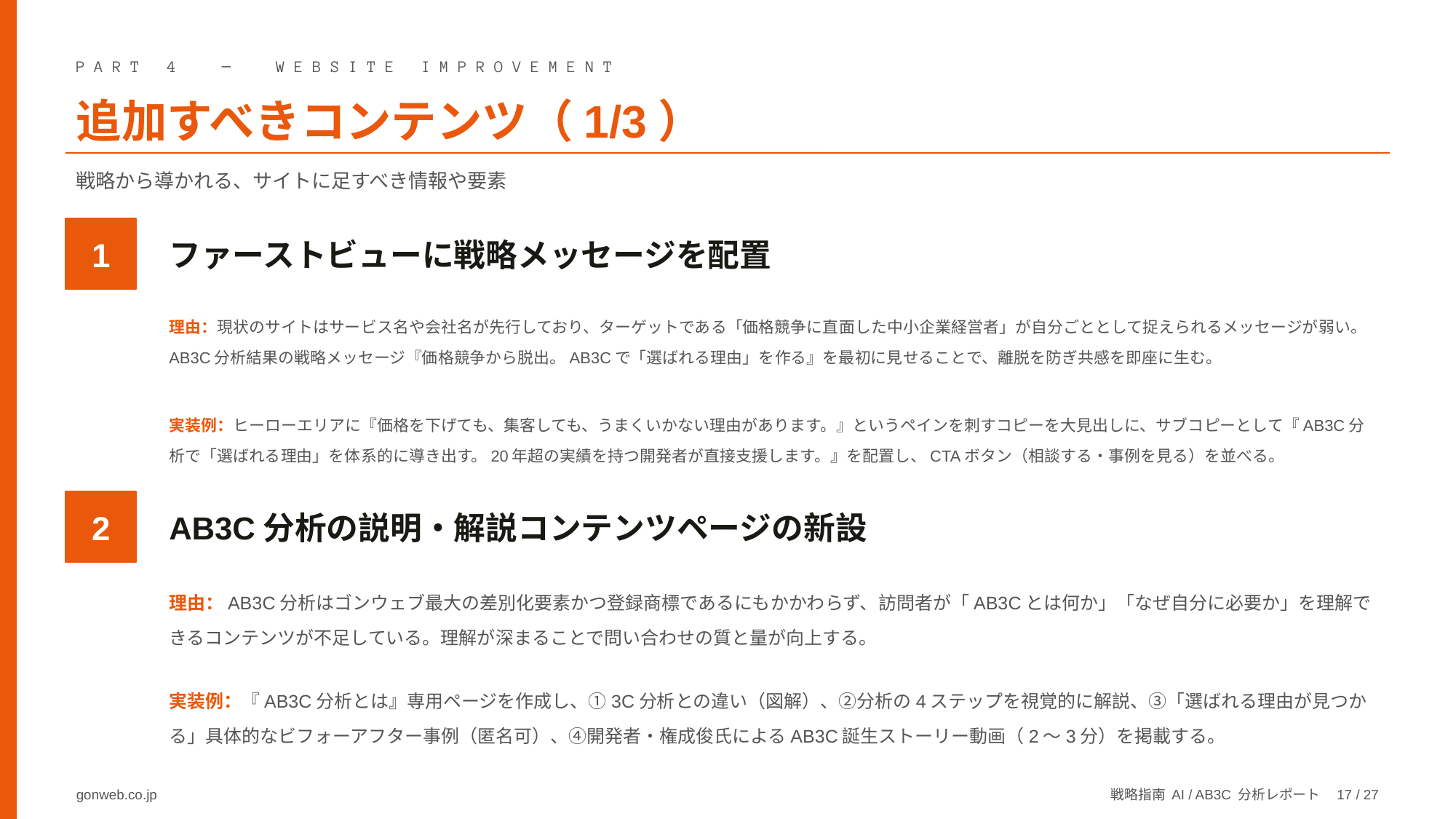

PART 4  ─  WEBSITE IMPROVEMENT
追加すべきコンテンツ（1/3）

戦略から導かれる、サイトに足すべき情報や要素
ファーストビューに戦略メッセージを配置

1
理由：現状のサイトはサービス名や会社名が先行しており、ターゲットである「価格競争に直面した中小企業経営者」が自分ごととして捉えられるメッセージが弱い。AB3C分析結果の戦略メッセージ『価格競争から脱出。AB3Cで「選ばれる理由」を作る』を最初に見せることで、離脱を防ぎ共感を即座に生む。
実装例：ヒーローエリアに『価格を下げても、集客しても、うまくいかない理由があります。』というペインを刺すコピーを大見出しに、サブコピーとして『AB3C分析で「選ばれる理由」を体系的に導き出す。20年超の実績を持つ開発者が直接支援します。』を配置し、CTAボタン（相談する・事例を見る）を並べる。
AB3C分析の説明・解説コンテンツページの新設

2
理由：AB3C分析はゴンウェブ最大の差別化要素かつ登録商標であるにもかかわらず、訪問者が「AB3Cとは何か」「なぜ自分に必要か」を理解できるコンテンツが不足している。理解が深まることで問い合わせの質と量が向上する。
実装例：『AB3C分析とは』専用ページを作成し、①3C分析との違い（図解）、②分析の4ステップを視覚的に解説、③「選ばれる理由が見つかる」具体的なビフォーアフター事例（匿名可）、④開発者・権成俊氏によるAB3C誕生ストーリー動画（2〜3分）を掲載する。
gonweb.co.jp
戦略指南 AI / AB3C 分析レポート　17 / 27